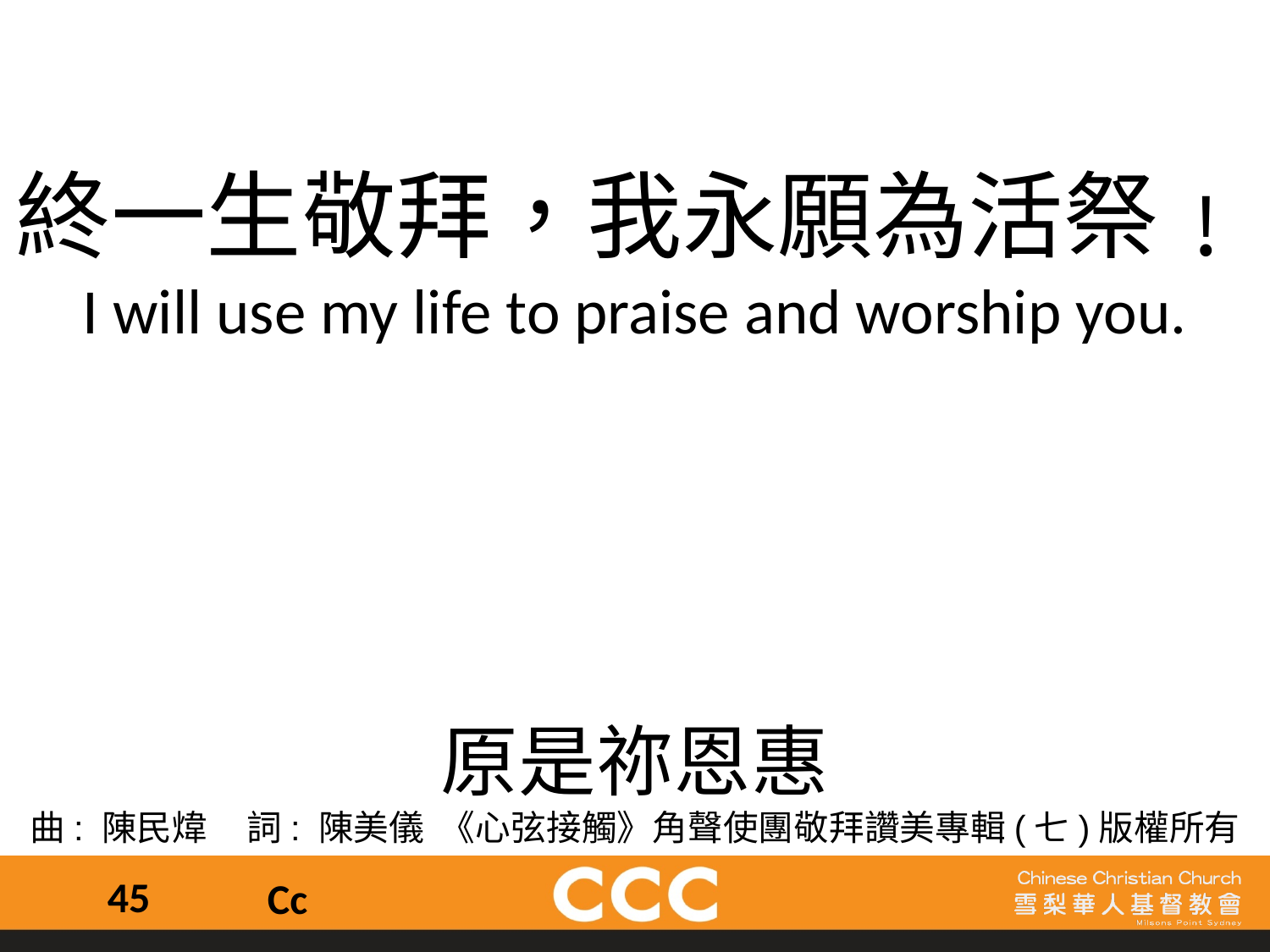

終一生敬拜，我永願為活祭﹗
I will use my life to praise and worship you.
原是祢恩惠
曲: 陳民煒     詞: 陳美儀  《心弦接觸》角聲使團敬拜讚美專輯(七)版權所有
45
Cc